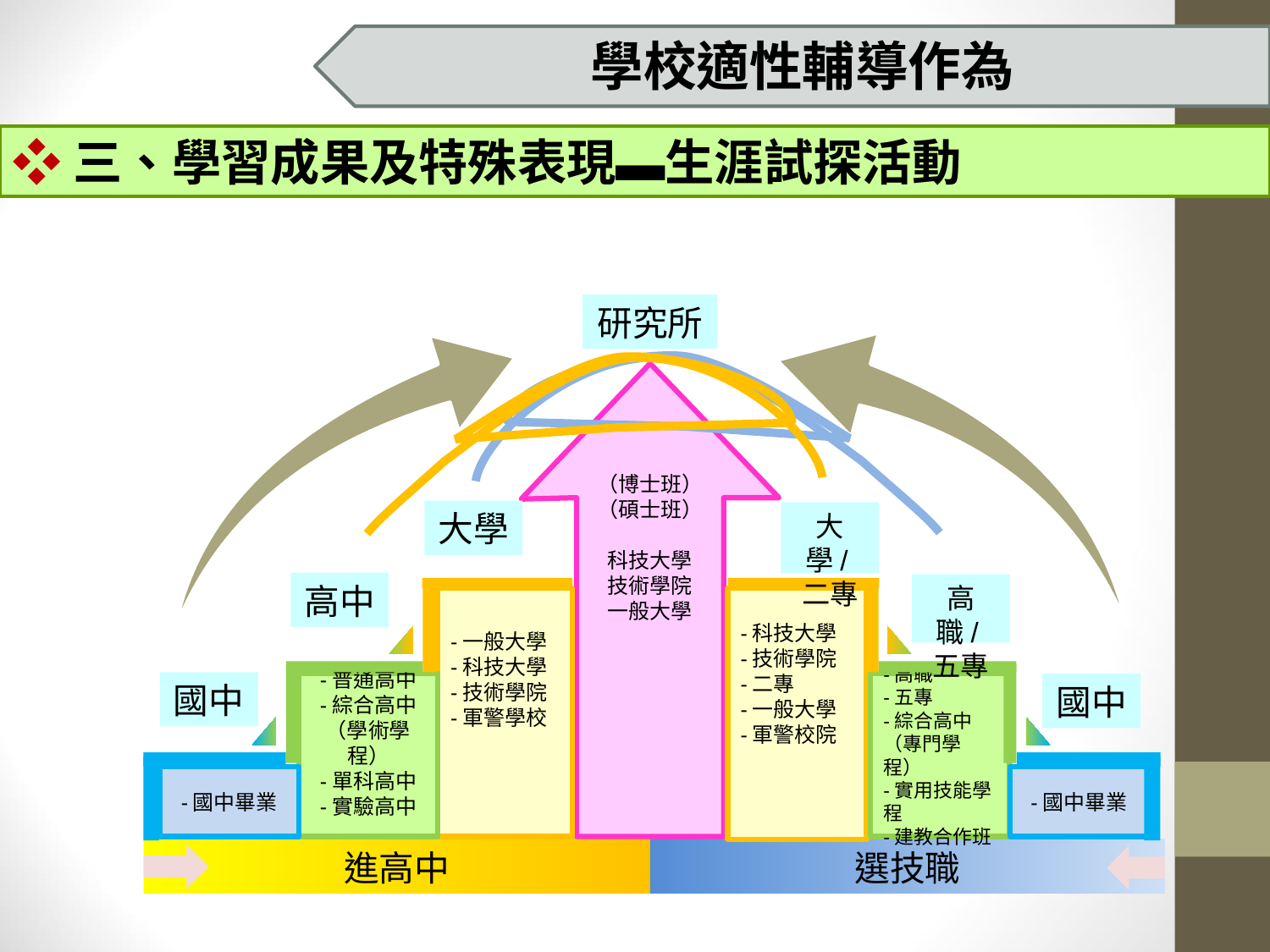

學校適性輔導作為

研究所

（博士班）
（碩士班）

科技大學
技術學院
一般大學

大學
大學/二專
高中
高職/五專

-一般大學
-科技大學
-技術學院
-軍警學校

-科技大學
-技術學院
-二專
-一般大學
-軍警校院

國中
國中
-普通高中
-綜合高中
（學術學程）
-單科高中
-實驗高中

-高職
-五專
-綜合高中
（專門學程）
-實用技能學程
-建教合作班

-國中畢業
-國中畢業
進高中
選技職

❖三、學習成果及特殊表現▬生涯試探活動